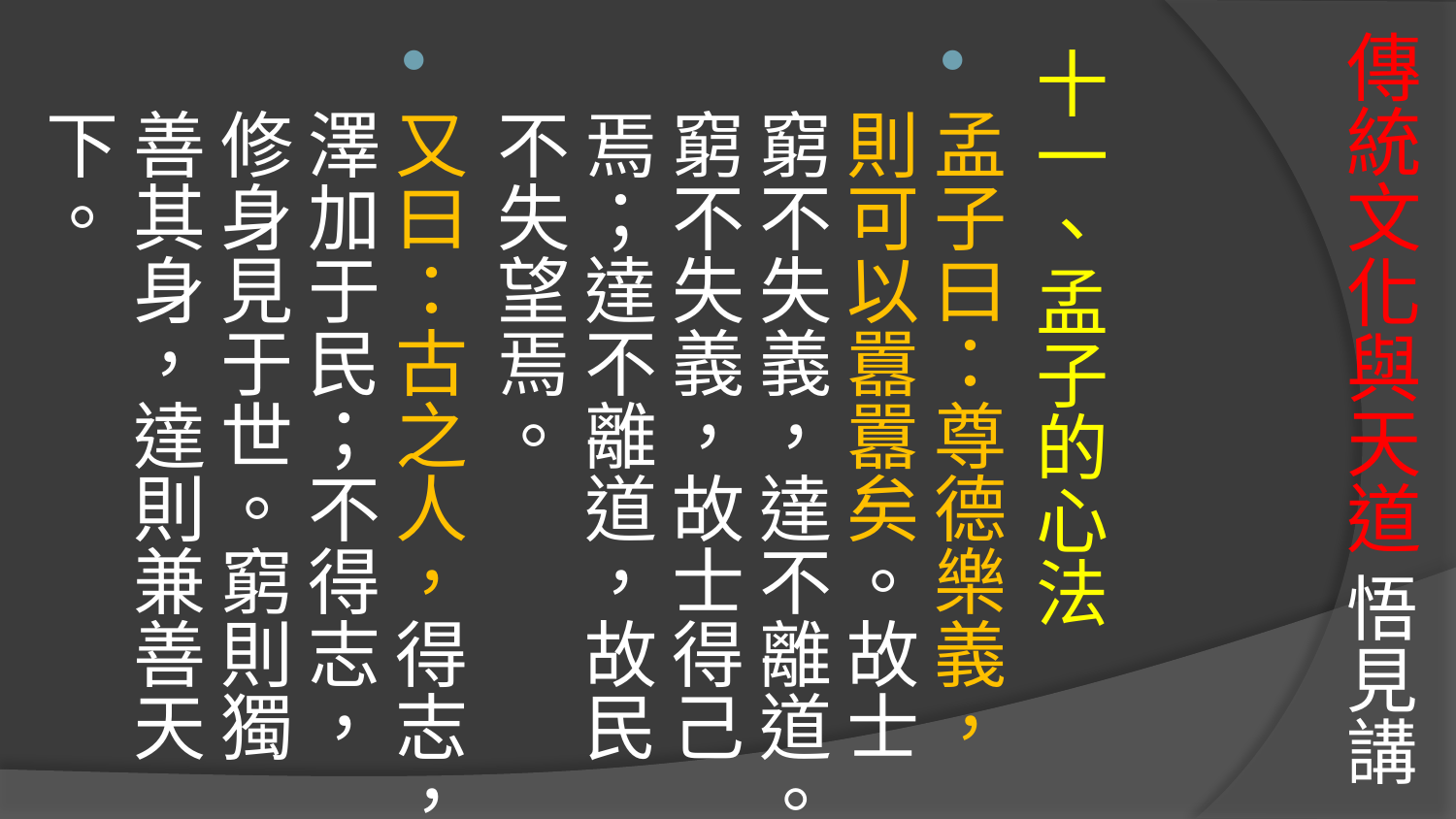

# 傳統文化與天道 悟見講
十一、孟子的心法
孟子曰：尊德樂義，則可以囂囂矣。故士窮不失義，達不離道。窮不失義，故士得己焉；達不離道，故民不失望焉。
又曰：古之人，得志，澤加于民；不得志，修身見于世。窮則獨善其身，達則兼善天下。